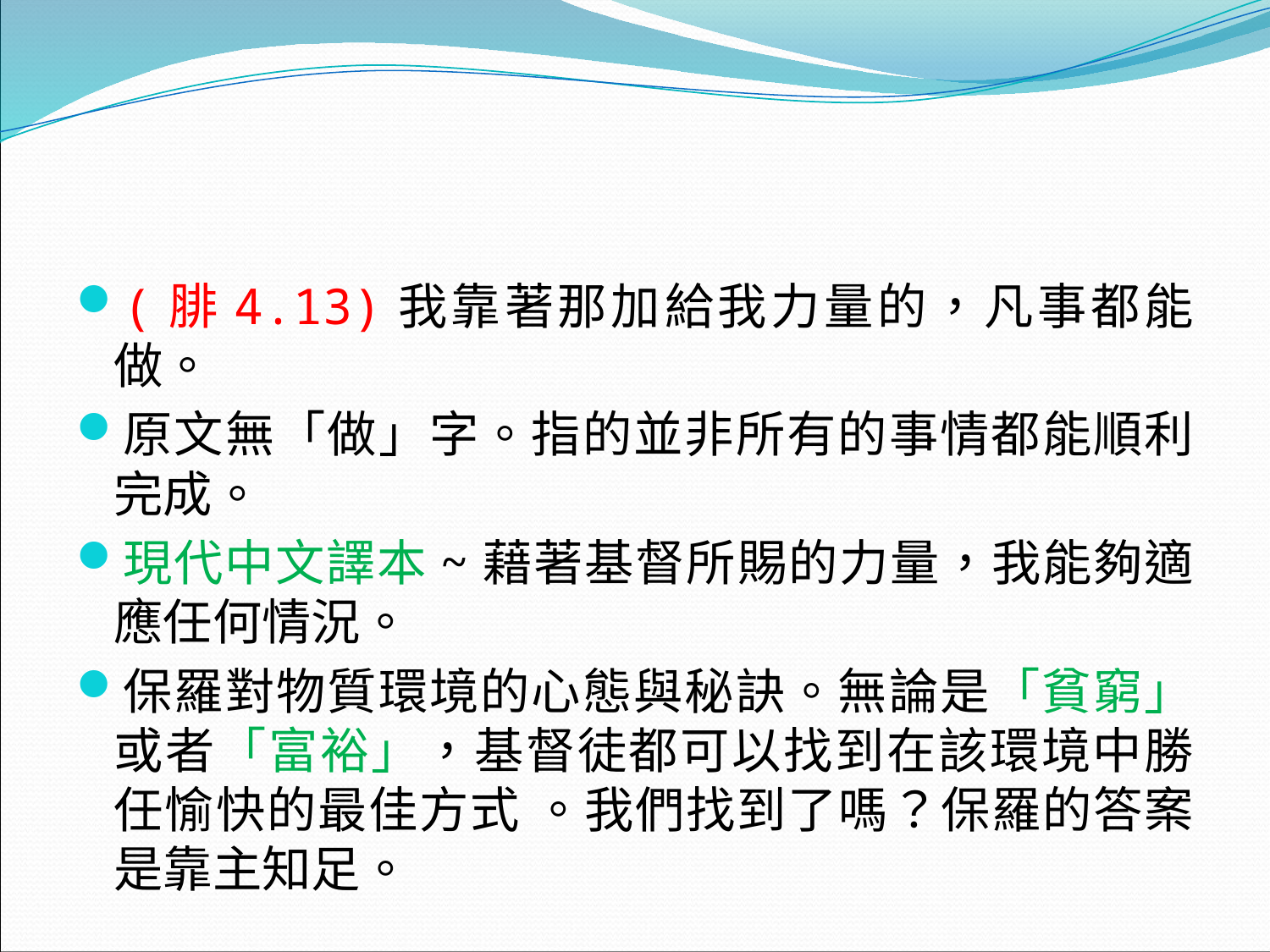

#
(腓4.13)我靠著那加給我力量的，凡事都能做。
原文無「做」字。指的並非所有的事情都能順利完成。
現代中文譯本~藉著基督所賜的力量，我能夠適應任何情況。
保羅對物質環境的心態與秘訣。無論是「貧窮」或者「富裕」，基督徒都可以找到在該環境中勝任愉快的最佳方式 。我們找到了嗎？保羅的答案是靠主知足。